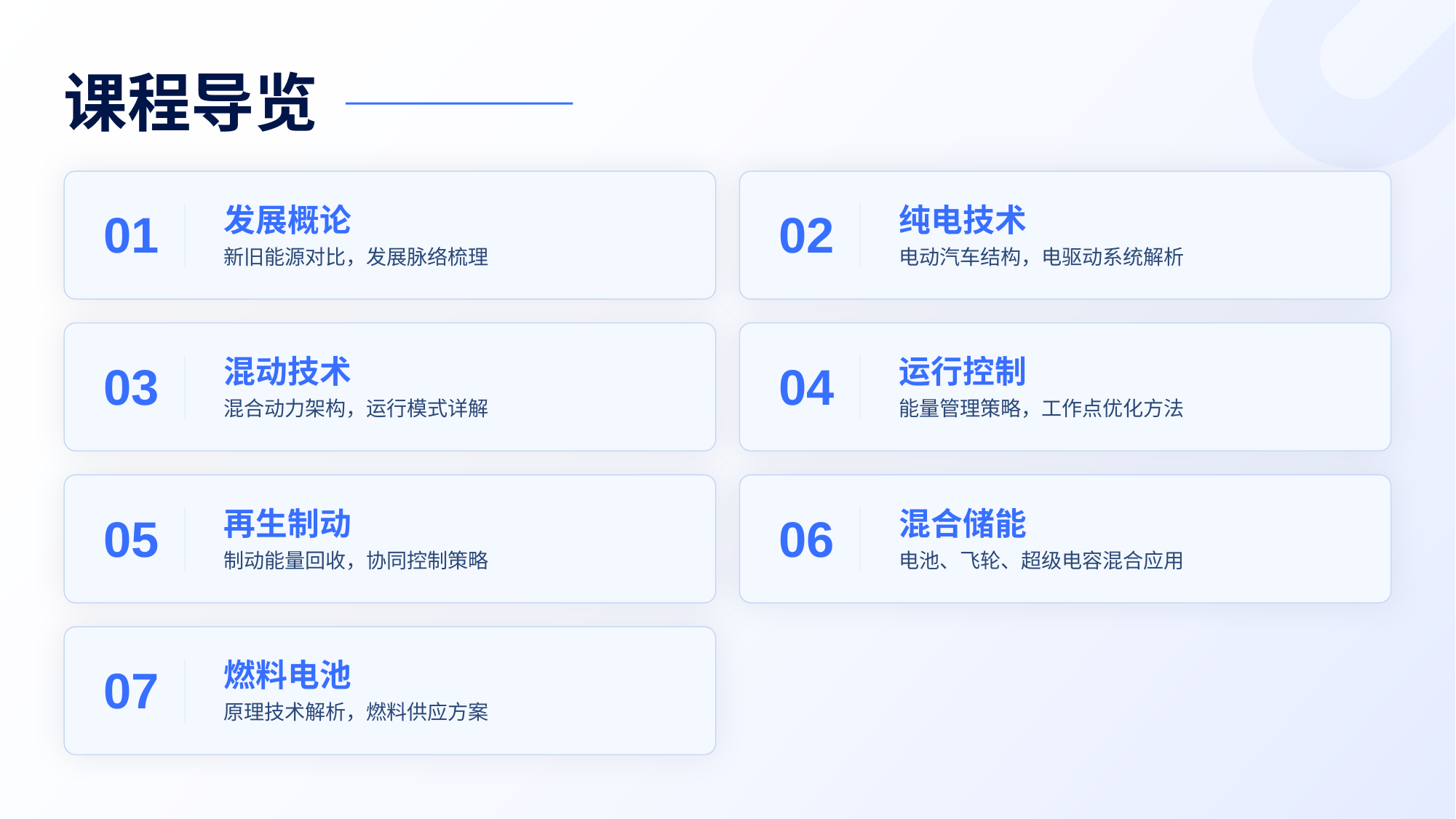

课程导览

发展概论
纯电技术
01
02

新旧能源对比，发展脉络梳理
电动汽车结构，电驱动系统解析

混动技术
运行控制
03
04

混合动力架构，运行模式详解
能量管理策略，工作点优化方法

再生制动
混合储能
05
06

制动能量回收，协同控制策略
电池、飞轮、超级电容混合应用

燃料电池
07

原理技术解析，燃料供应方案